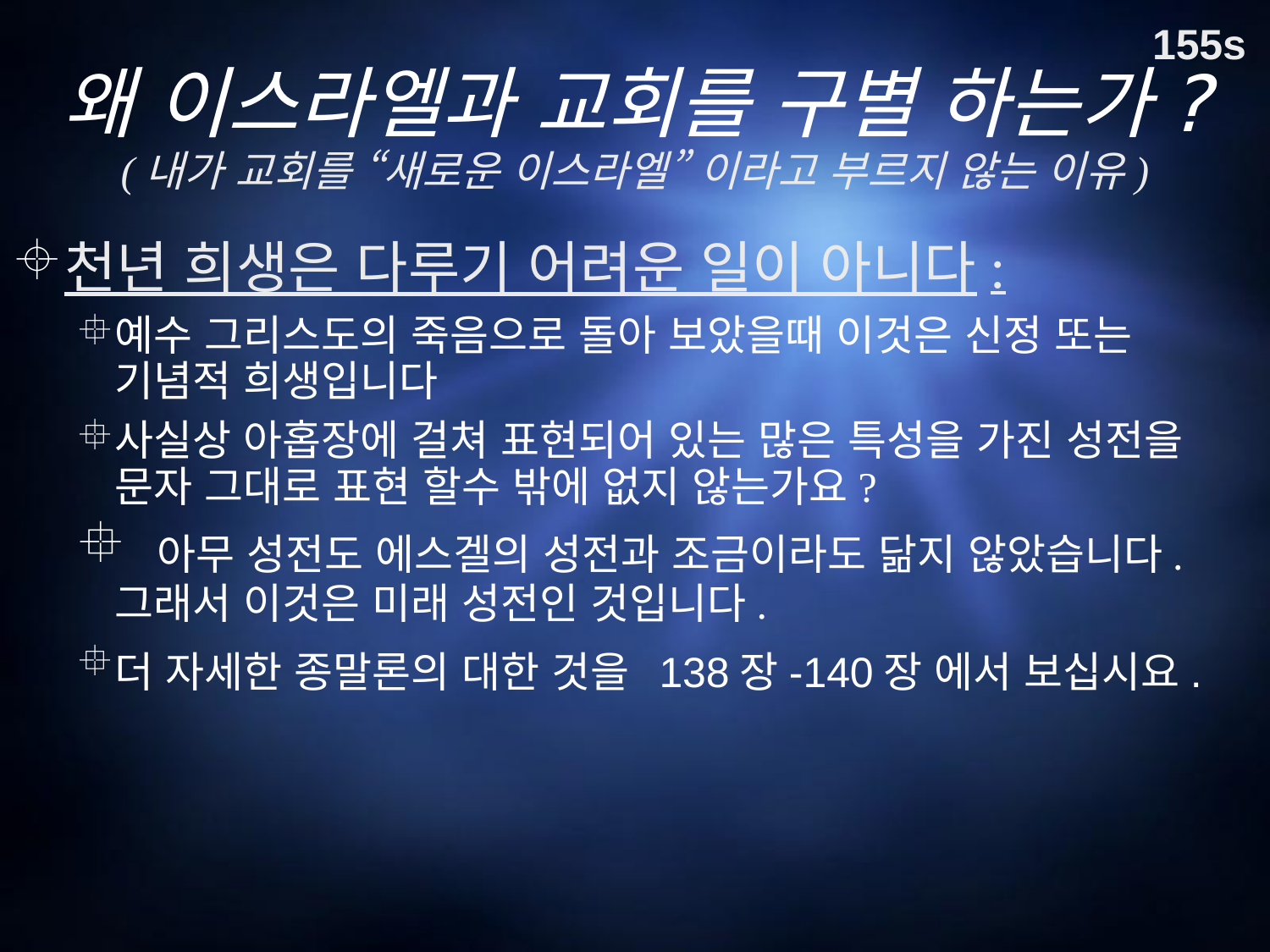

155s
왜 이스라엘과 교회를 구별 하는가?
(내가 교회를 “새로운 이스라엘” 이라고 부르지 않는 이유)‏
천년 희생은 다루기 어려운 일이 아니다:
예수 그리스도의 죽음으로 돌아 보았을때 이것은 신정 또는 기념적 희생입니다
사실상 아홉장에 걸쳐 표현되어 있는 많은 특성을 가진 성전을  문자 그대로 표현 할수 밖에 없지 않는가요?
 아무 성전도 에스겔의 성전과 조금이라도 닮지 않았습니다. 그래서 이것은 미래 성전인 것입니다.
더 자세한 종말론의 대한 것을 138장-140장 에서 보십시요.